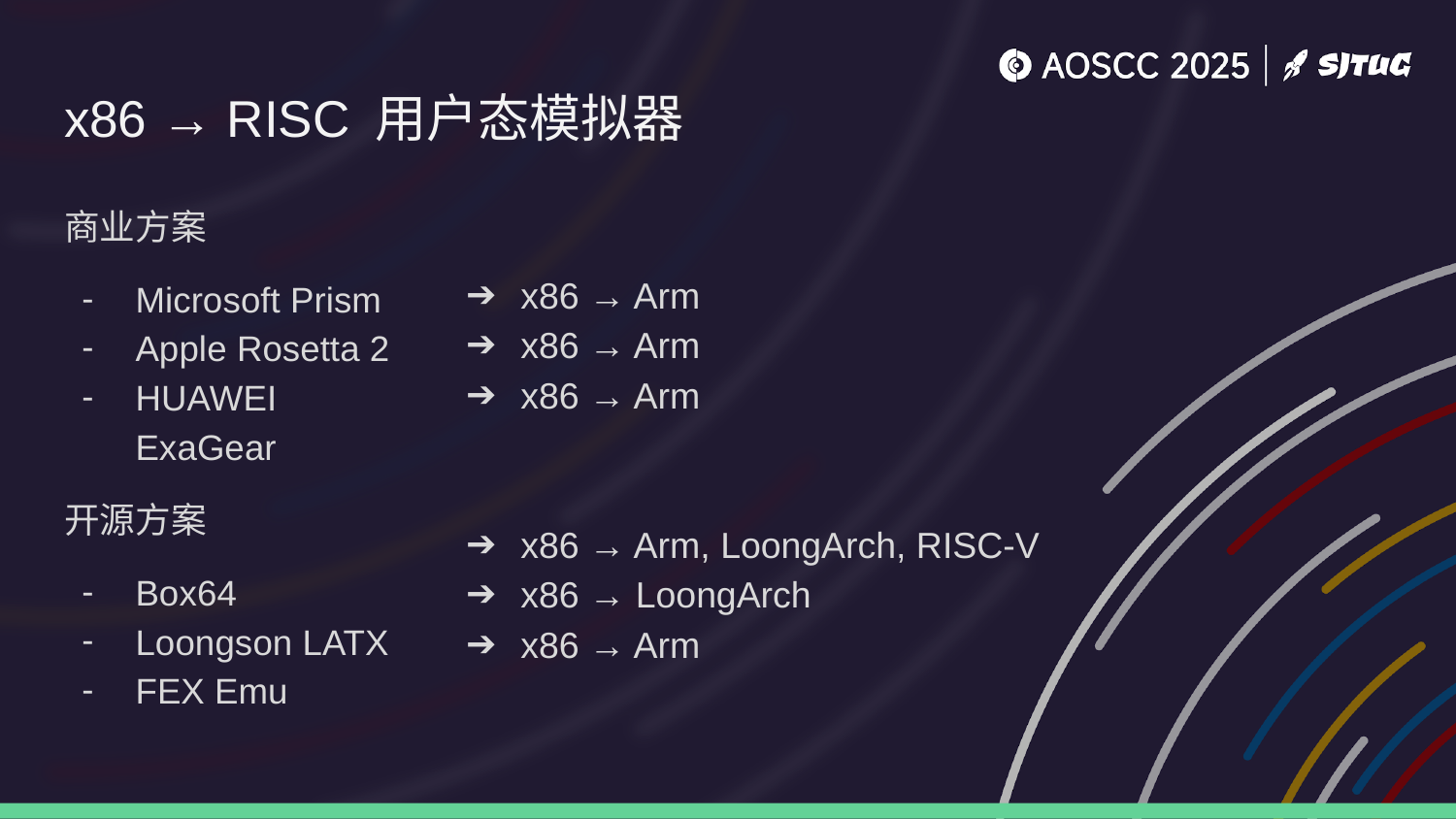

# x86 → RISC 用户态模拟器
商业方案
Microsoft Prism
Apple Rosetta 2
HUAWEI ExaGear
开源方案
Box64
Loongson LATX
FEX Emu

x86 → Arm
x86 → Arm
x86 → Arm

x86 → Arm, LoongArch, RISC-V
x86 → LoongArch
x86 → Arm